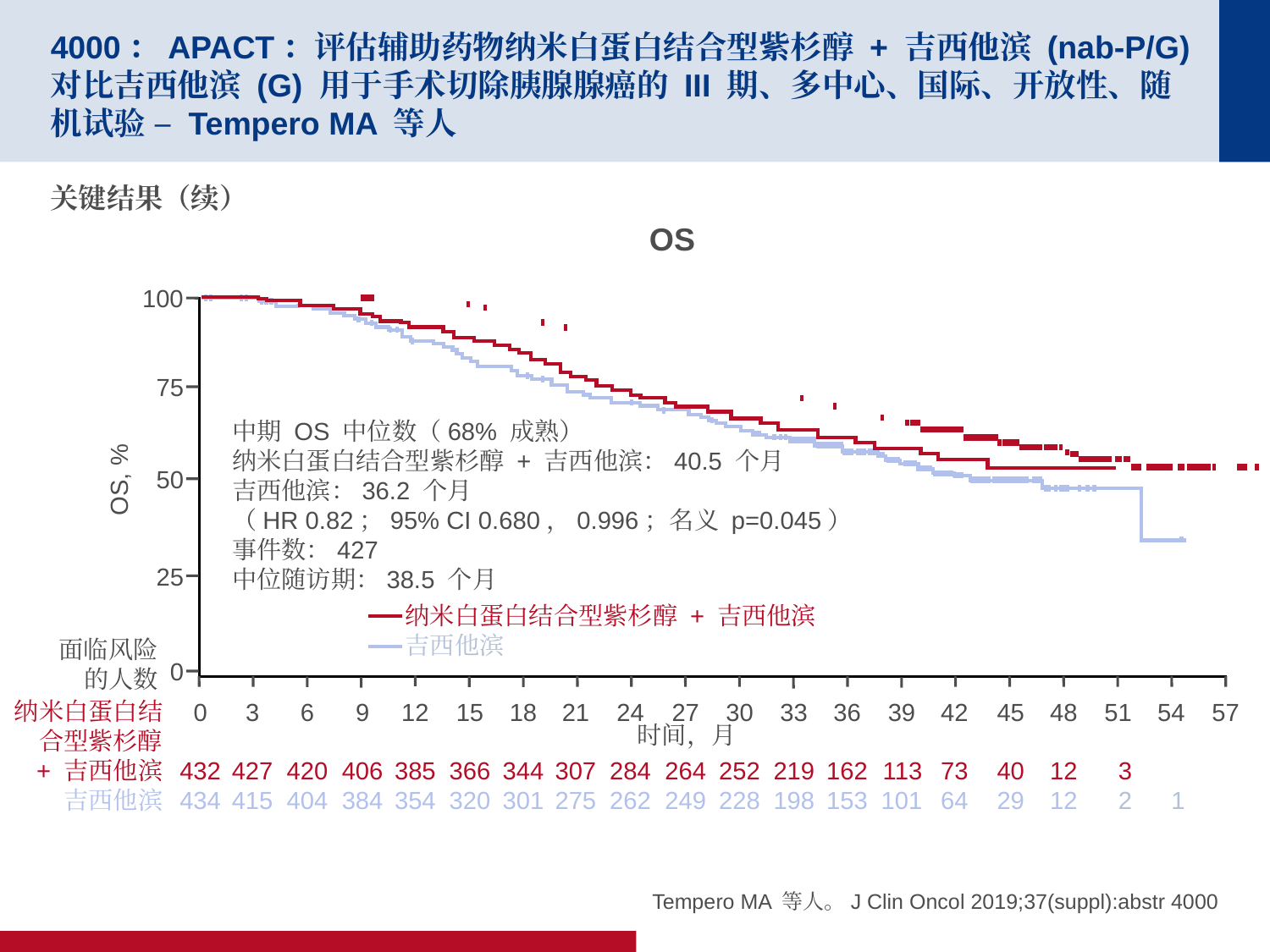

# 4000：APACT：评估辅助药物纳米白蛋白结合型紫杉醇 + 吉西他滨 (nab-P/G) 对比吉西他滨 (G) 用于手术切除胰腺腺癌的 III 期、多中心、国际、开放性、随机试验 – Tempero MA 等人
关键结果（续）
OS
100

75

中期 OS 中位数（68% 成熟）
纳米白蛋白结合型紫杉醇 + 吉西他滨：40.5 个月
吉西他滨：36.2 个月
（HR 0.82；95% CI 0.680，0.996；名义 p=0.045）
事件数：427
中位随访期：38.5 个月
50
OS, %

25

纳米白蛋白结合型紫杉醇 + 吉西他滨
吉西他滨
0

纳米白蛋白结合型紫杉醇 + 吉西他滨
吉西他滨
0

432
434
3

427
415
6

420
404
9

406
384
12

385
354
15

366
320
18

344
301
21

307
275
24

284
262
27

264
249
30

252
228
33

219
198
36

162
153
39

113
101
42

73
64
45

40
29
48

12
12
51

3
2
54

1
57

时间，月
面临风险
的人数
Tempero MA 等人。J Clin Oncol 2019;37(suppl):abstr 4000